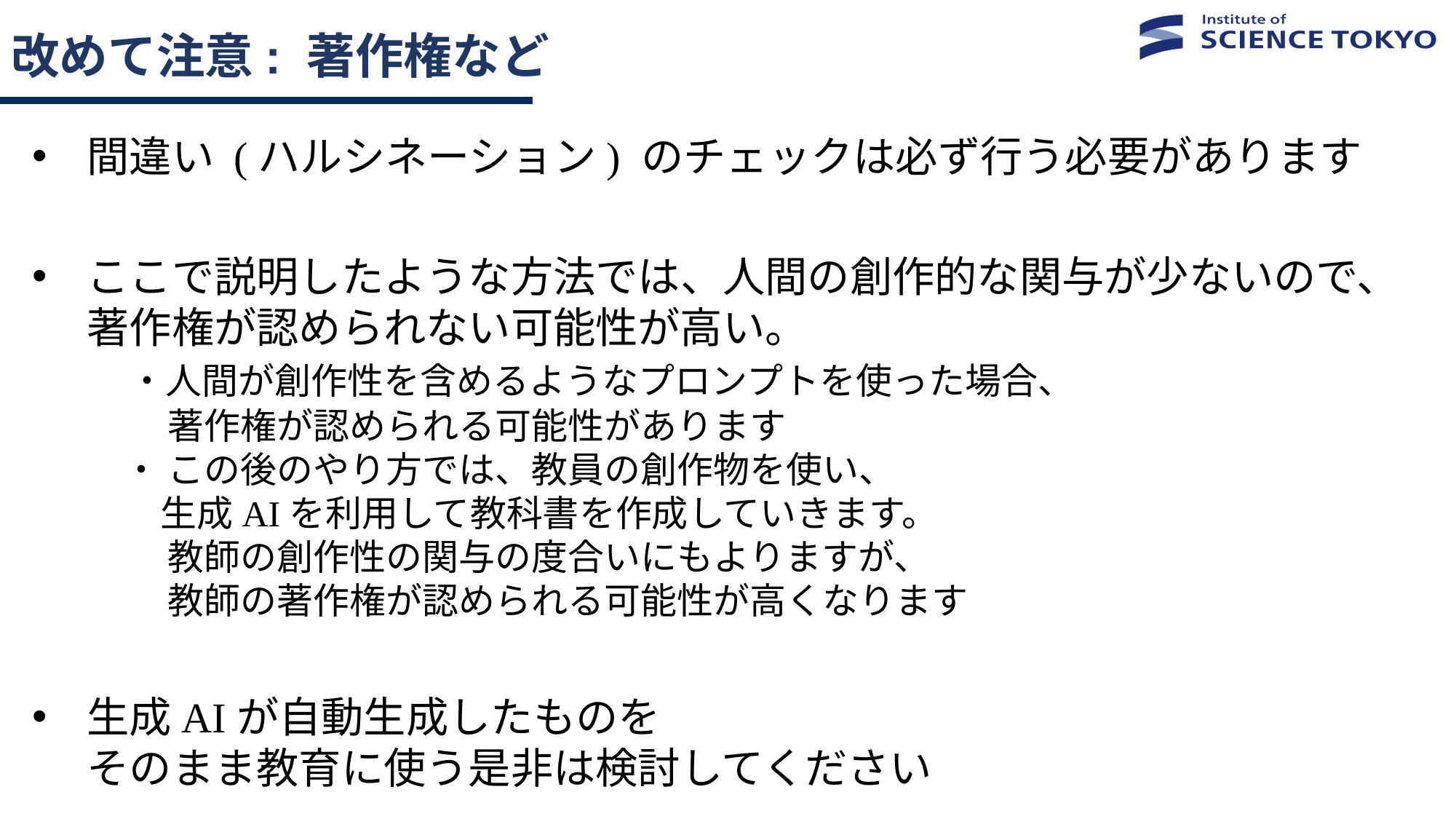

# 改めて注意: 著作権など
間違い (ハルシネーション) のチェックは必ず行う必要があります

ここで説明したような方法では、人間の創作的な関与が少ないので、
著作権が認められない可能性が高い。
　・人間が創作性を含めるようなプロンプトを使った場合、
　　 著作権が認められる可能性があります
　・ この後のやり方では、教員の創作物を使い、
         生成AIを利用して教科書を作成していきます。
　　 教師の創作性の関与の度合いにもよりますが、
　　 教師の著作権が認められる可能性が高くなります

生成AIが自動生成したものを
そのまま教育に使う是非は検討してください